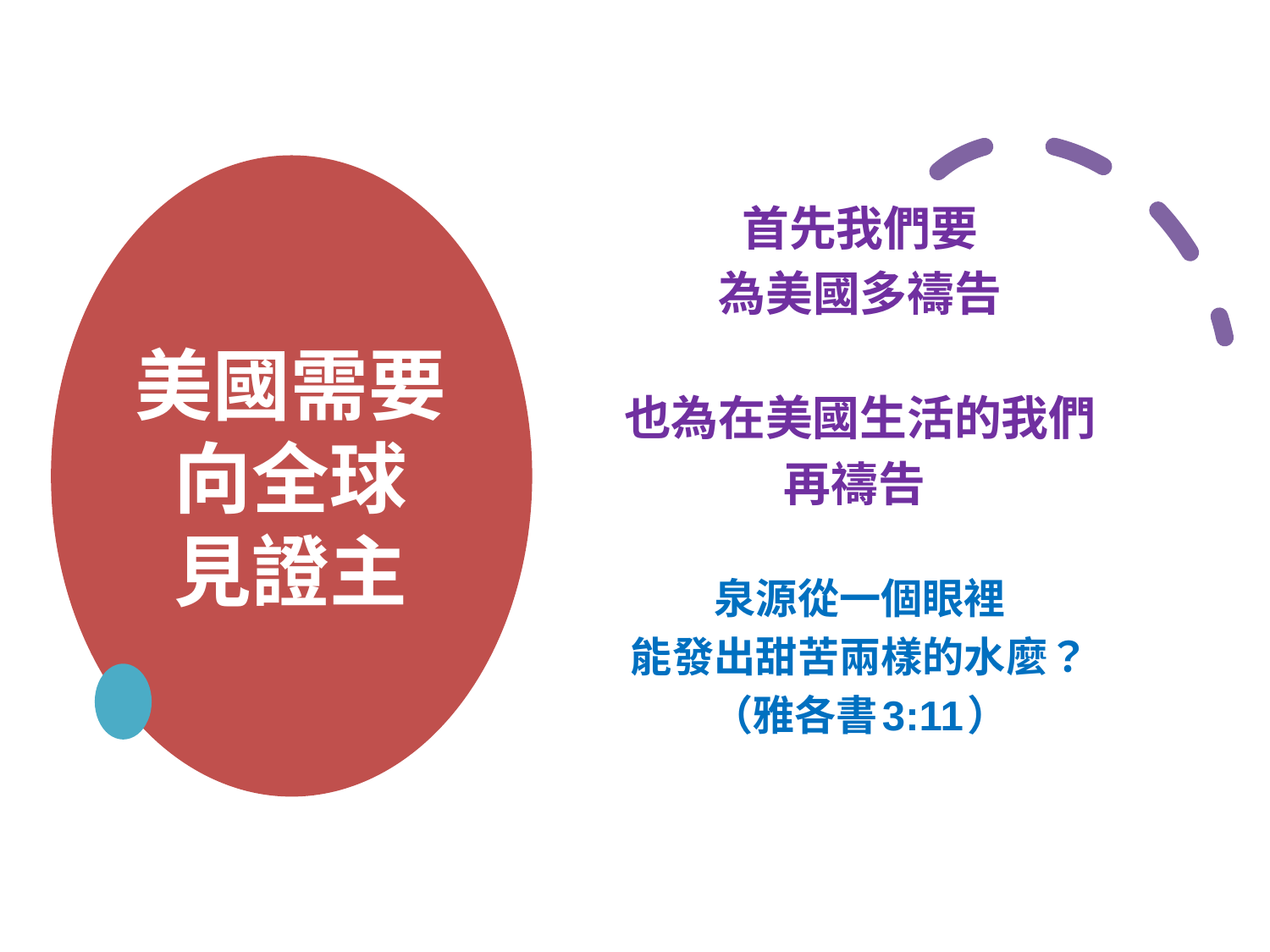

首先我們要
為美國多禱告

也為在美國生活的我們
再禱告

泉源從一個眼裡
能發出甜苦兩樣的水麼？
（雅各書3:11）

# 美國需要向全球 見證主